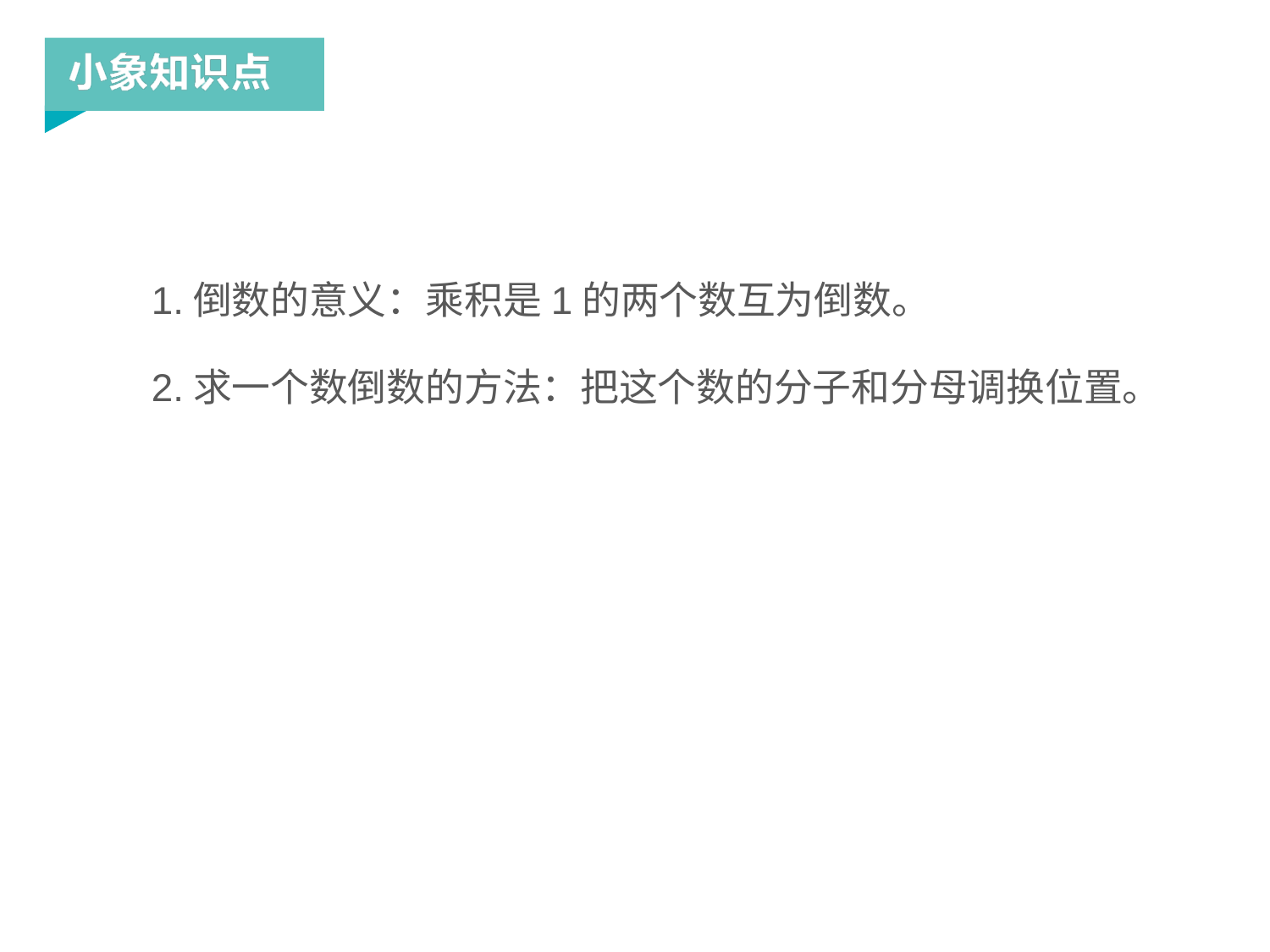

1.倒数的意义：乘积是1的两个数互为倒数。
2.求一个数倒数的方法：把这个数的分子和分母调换位置。